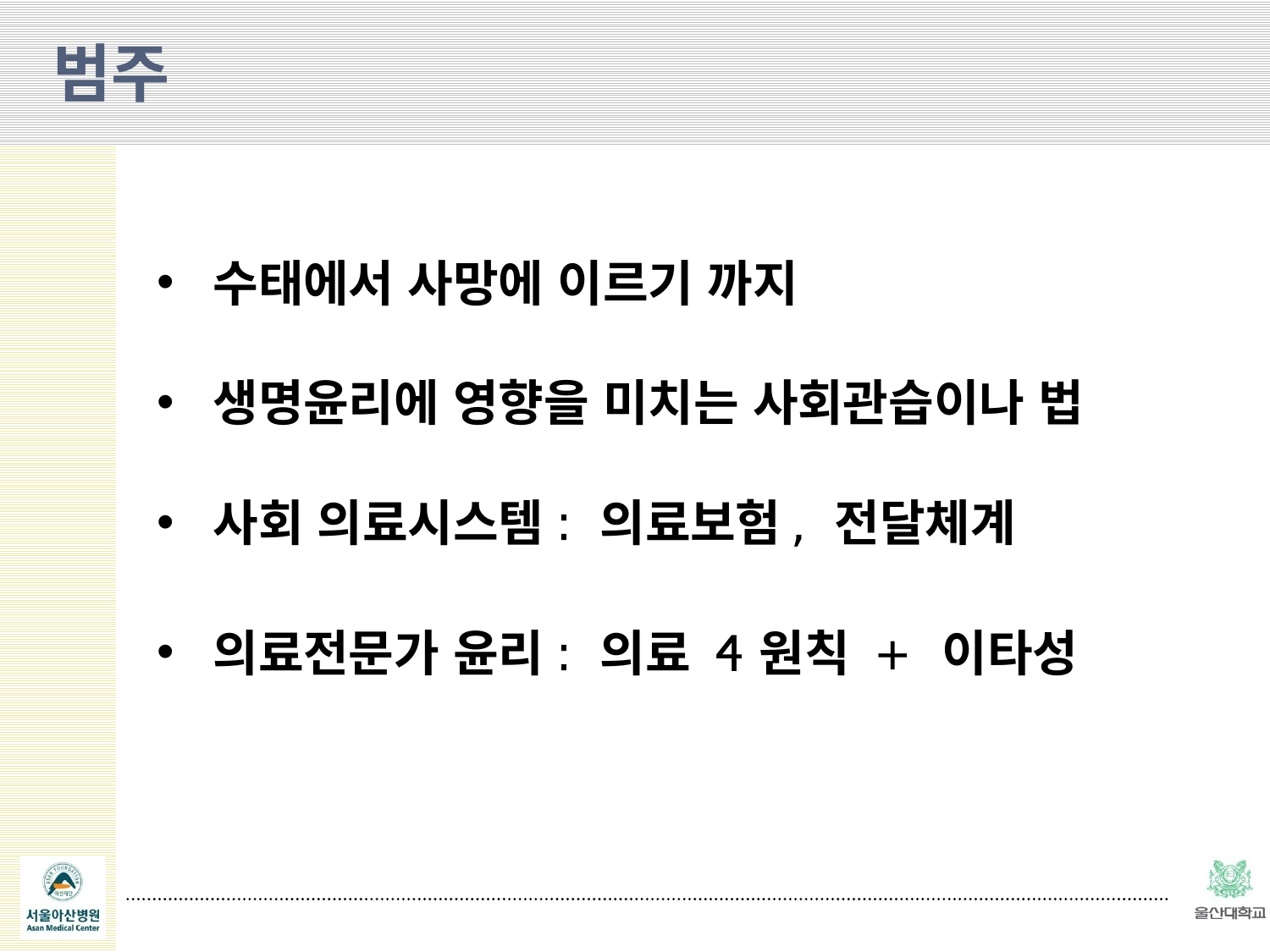

범주
 수태에서 사망에 이르기 까지
 생명윤리에 영향을 미치는 사회관습이나 법
 사회 의료시스템: 의료보험, 전달체계
 의료전문가 윤리: 의료 4원칙 + 이타성